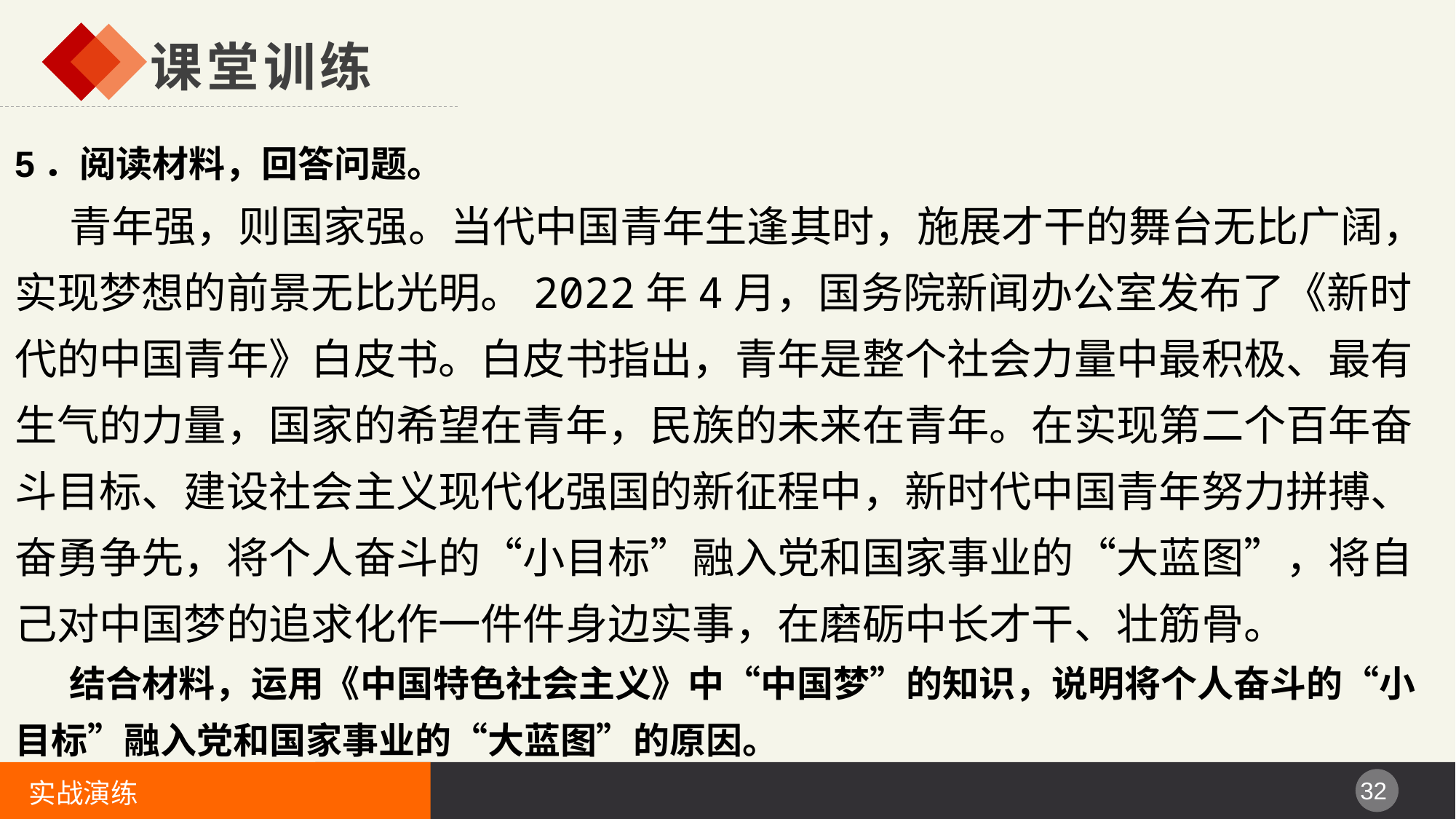

课堂训练

5．阅读材料，回答问题。
青年强，则国家强。当代中国青年生逢其时，施展才干的舞台无比广阔，实现梦想的前景无比光明。2022年4月，国务院新闻办公室发布了《新时代的中国青年》白皮书。白皮书指出，青年是整个社会力量中最积极、最有生气的力量，国家的希望在青年，民族的未来在青年。在实现第二个百年奋斗目标、建设社会主义现代化强国的新征程中，新时代中国青年努力拼搏、奋勇争先，将个人奋斗的“小目标”融入党和国家事业的“大蓝图”，将自己对中国梦的追求化作一件件身边实事，在磨砺中长才干、壮筋骨。
结合材料，运用《中国特色社会主义》中“中国梦”的知识，说明将个人奋斗的“小目标”融入党和国家事业的“大蓝图”的原因。
实战演练